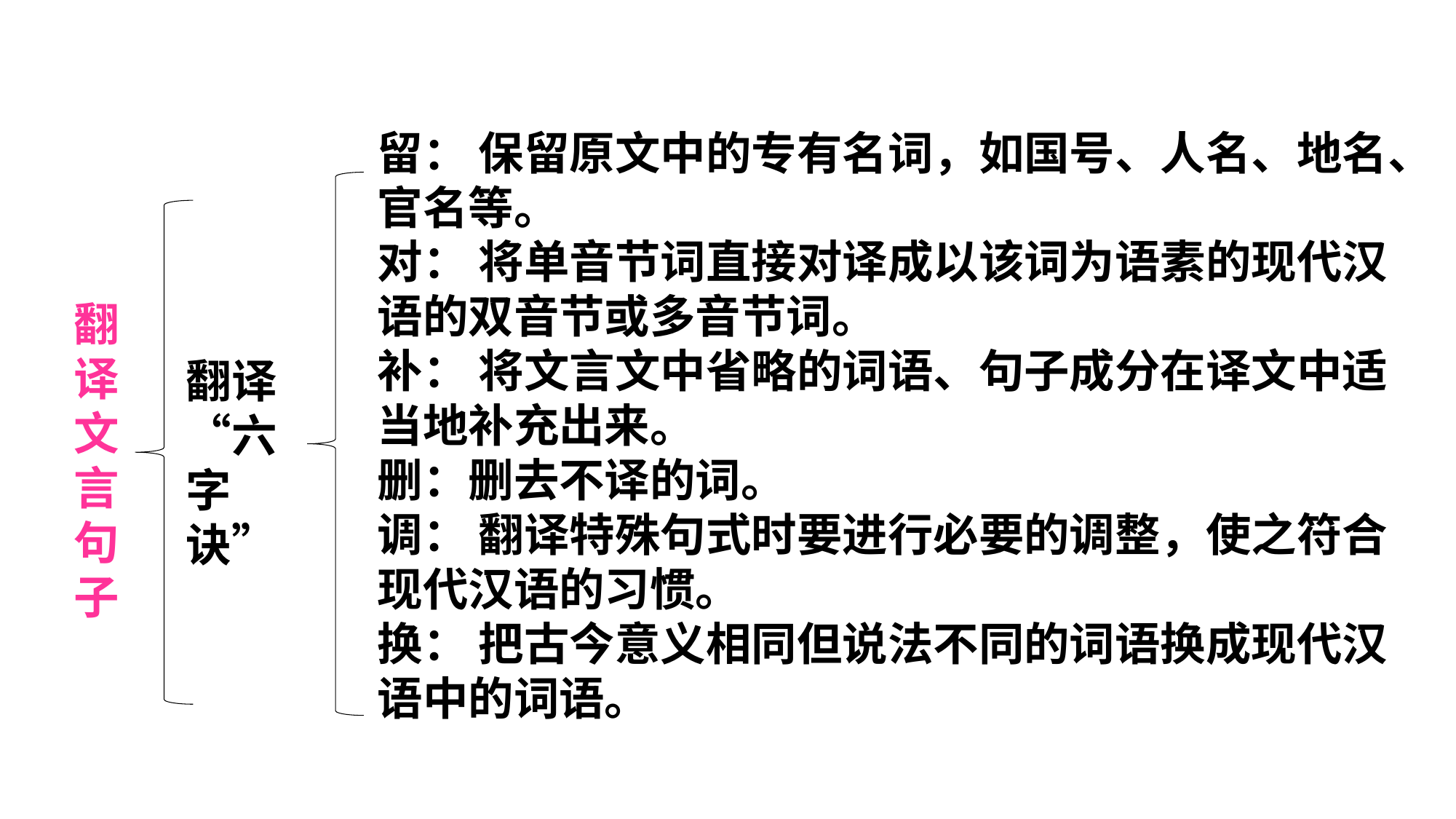

留： 保留原文中的专有名词，如国号、人名、地名、官名等。
对： 将单音节词直接对译成以该词为语素的现代汉语的双音节或多音节词。
补： 将文言文中省略的词语、句子成分在译文中适当地补充出来。
删：删去不译的词。
调： 翻译特殊句式时要进行必要的调整，使之符合现代汉语的习惯。
换： 把古今意义相同但说法不同的词语换成现代汉语中的词语。

翻 译 文 言 句 子
翻译“六字诀”